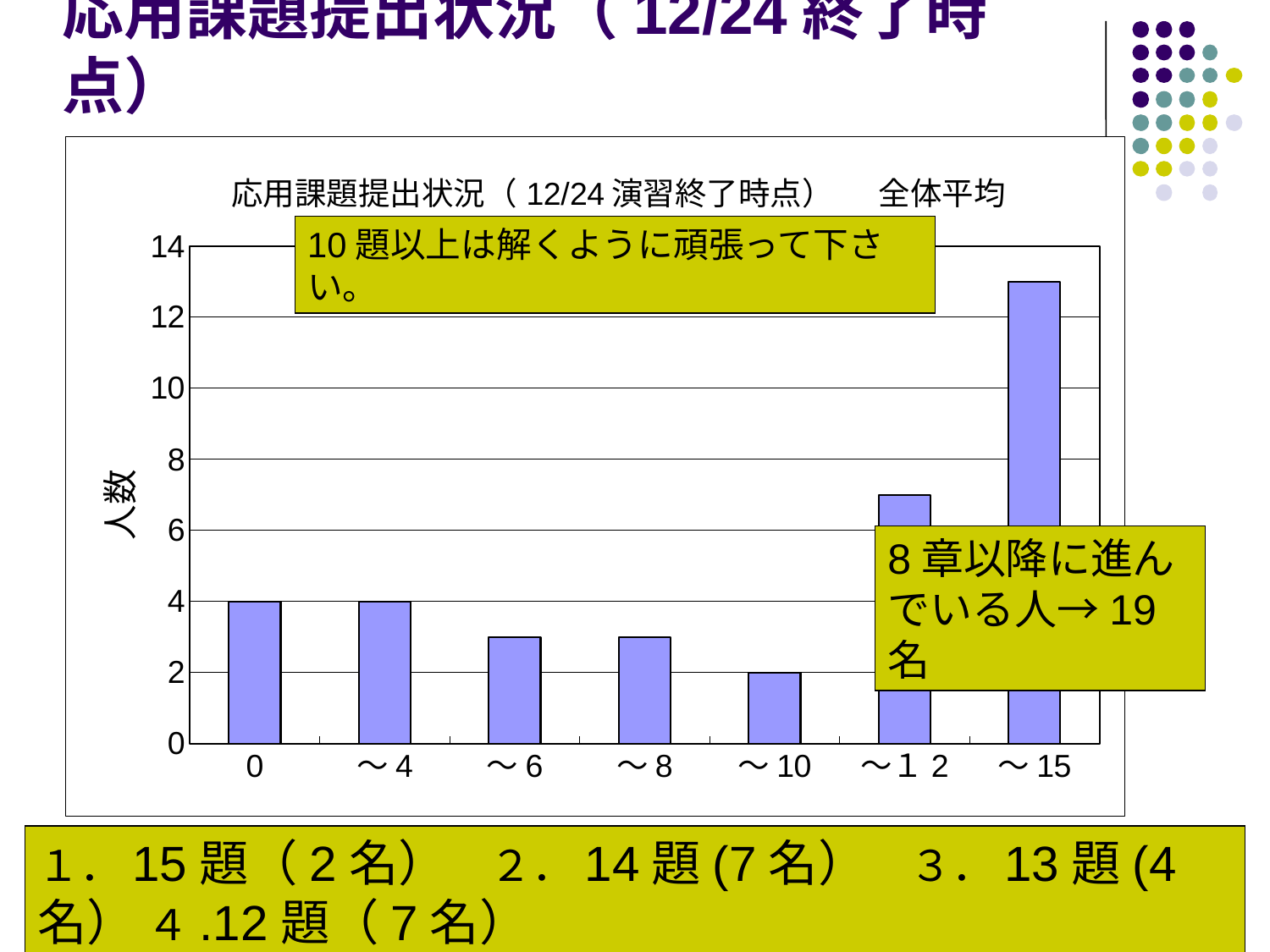

# 応用課題提出状況（12/24終了時点）

### Chart: 応用課題提出状況（12/24演習終了時点）　  全体平均=9.06

| Category |  |
|---|---|
| 0 | 4.0 |
| ～4 | 4.0 |
| ～6 | 3.0 |
| ～8 | 3.0 |
| ～10 | 2.0 |
| ～１2 | 7.0 |
| ～15 | 13.0 |
10題以上は解くように頑張って下さい。
8章以降に進んでいる人→19名
１．15題（2名）　２．14題(7名）　３．13題(4名） ４.12題（7名）